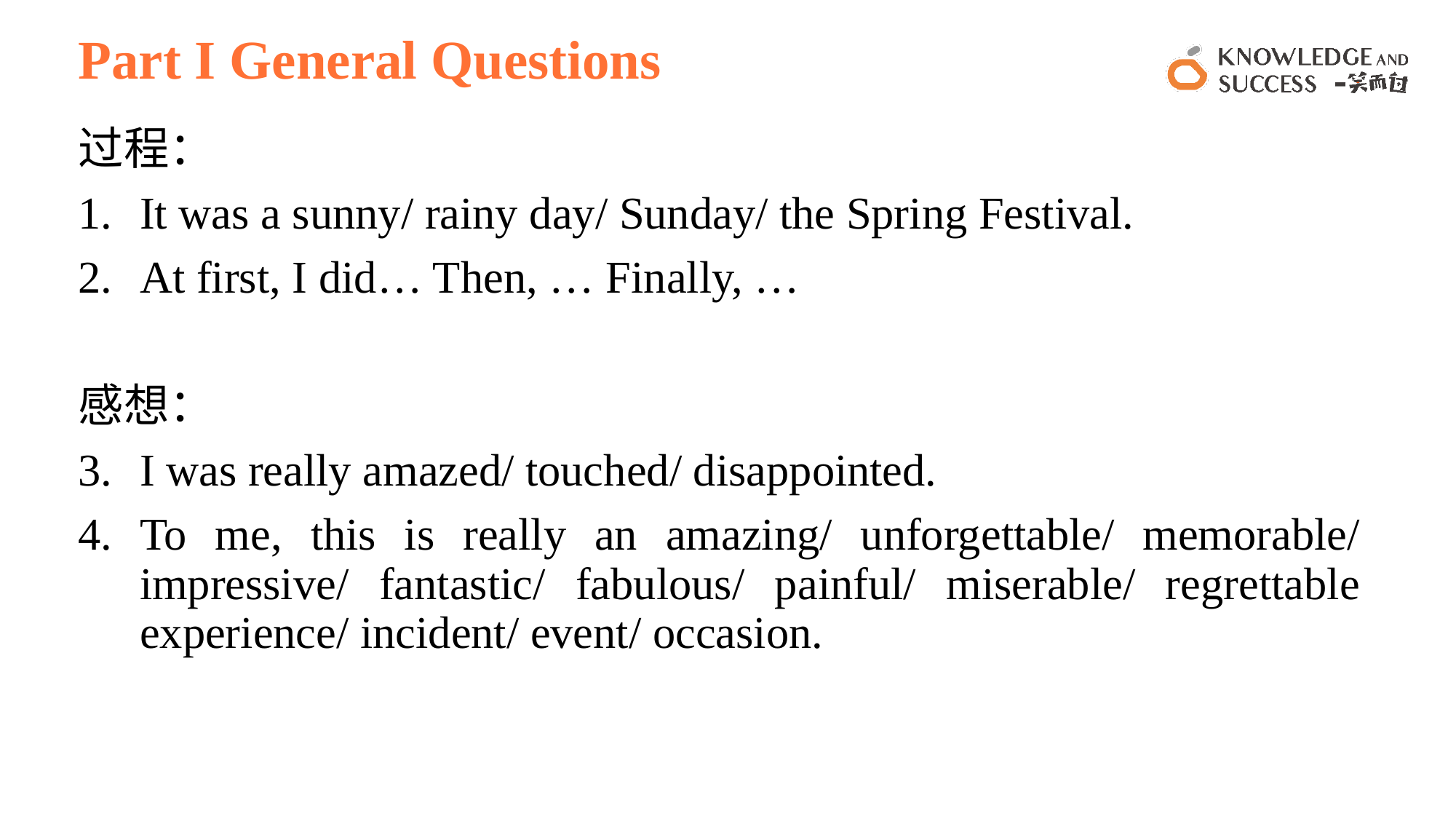

# Part I General Questions
过程：
It was a sunny/ rainy day/ Sunday/ the Spring Festival.
At first, I did… Then, … Finally, …

感想：
I was really amazed/ touched/ disappointed.
To me, this is really an amazing/ unforgettable/ memorable/ impressive/ fantastic/ fabulous/ painful/ miserable/ regrettable experience/ incident/ event/ occasion.